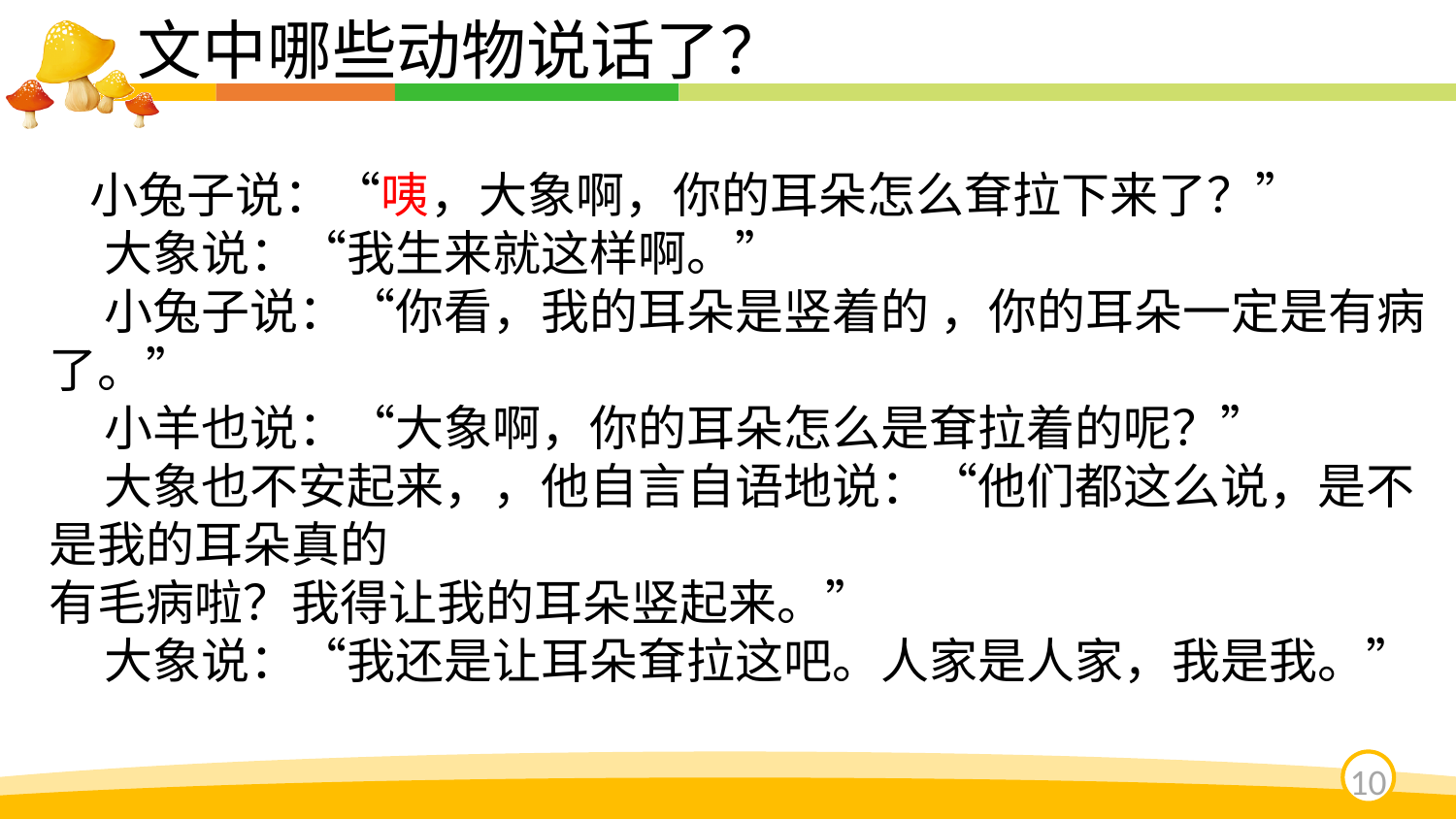

文中哪些动物说话了？
    小兔子说：“咦，大象啊，你的耳朵怎么耷拉下来了？”
    大象说：“我生来就这样啊。”
    小兔子说：“你看，我的耳朵是竖着的 ，你的耳朵一定是有病了。”
    小羊也说：“大象啊，你的耳朵怎么是耷拉着的呢？”
    大象也不安起来，，他自言自语地说：“他们都这么说，是不是我的耳朵真的
有毛病啦？我得让我的耳朵竖起来。”
    大象说：“我还是让耳朵耷拉这吧。人家是人家，我是我。”